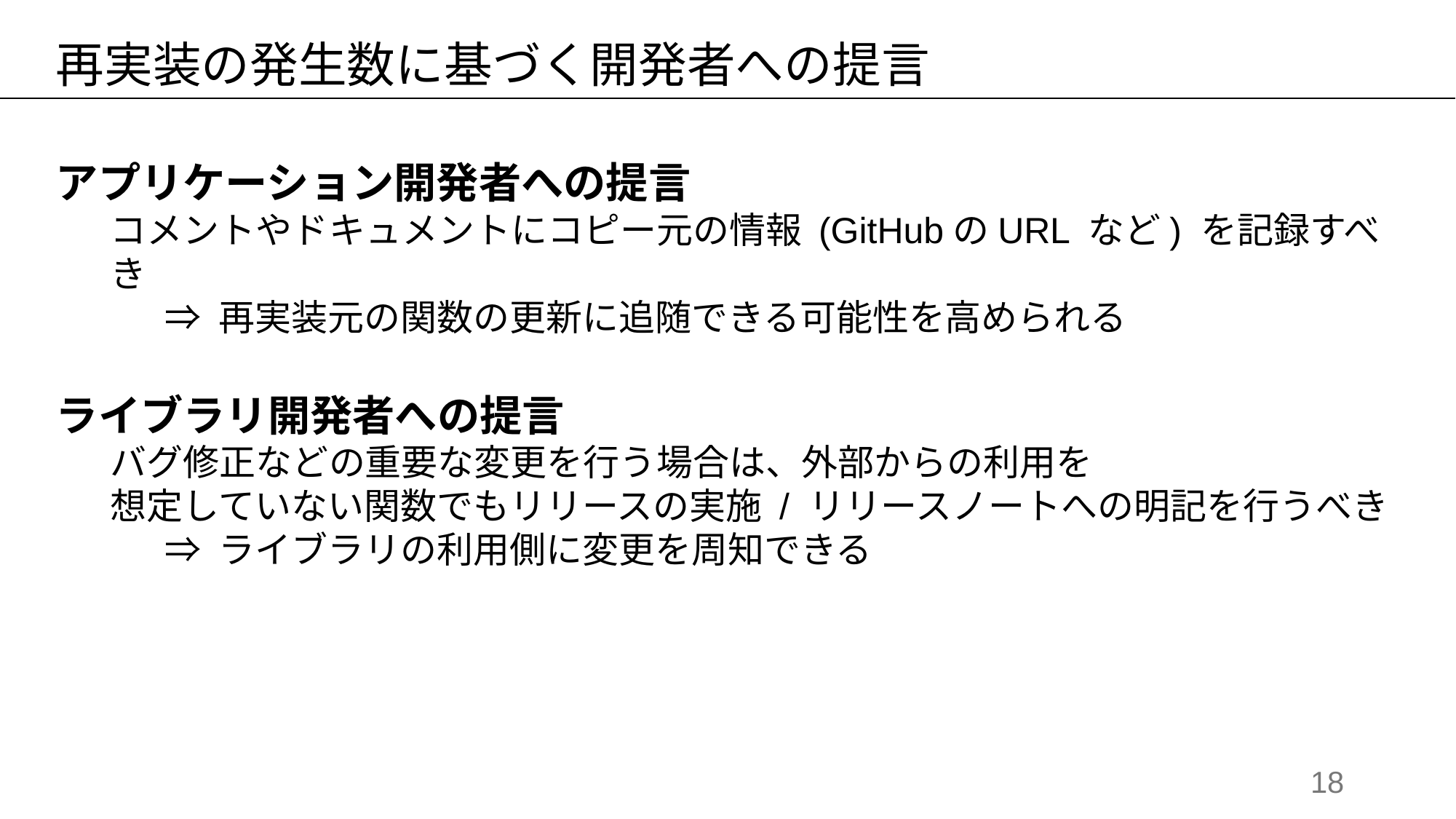

再実装の発生数に基づく開発者への提言
アプリケーション開発者への提言
コメントやドキュメントにコピー元の情報 (GitHubのURL など) を記録すべき
⇒ 再実装元の関数の更新に追随できる可能性を高められる

ライブラリ開発者への提言
バグ修正などの重要な変更を行う場合は、外部からの利用を
想定していない関数でもリリースの実施 / リリースノートへの明記を行うべき
⇒ ライブラリの利用側に変更を周知できる
18